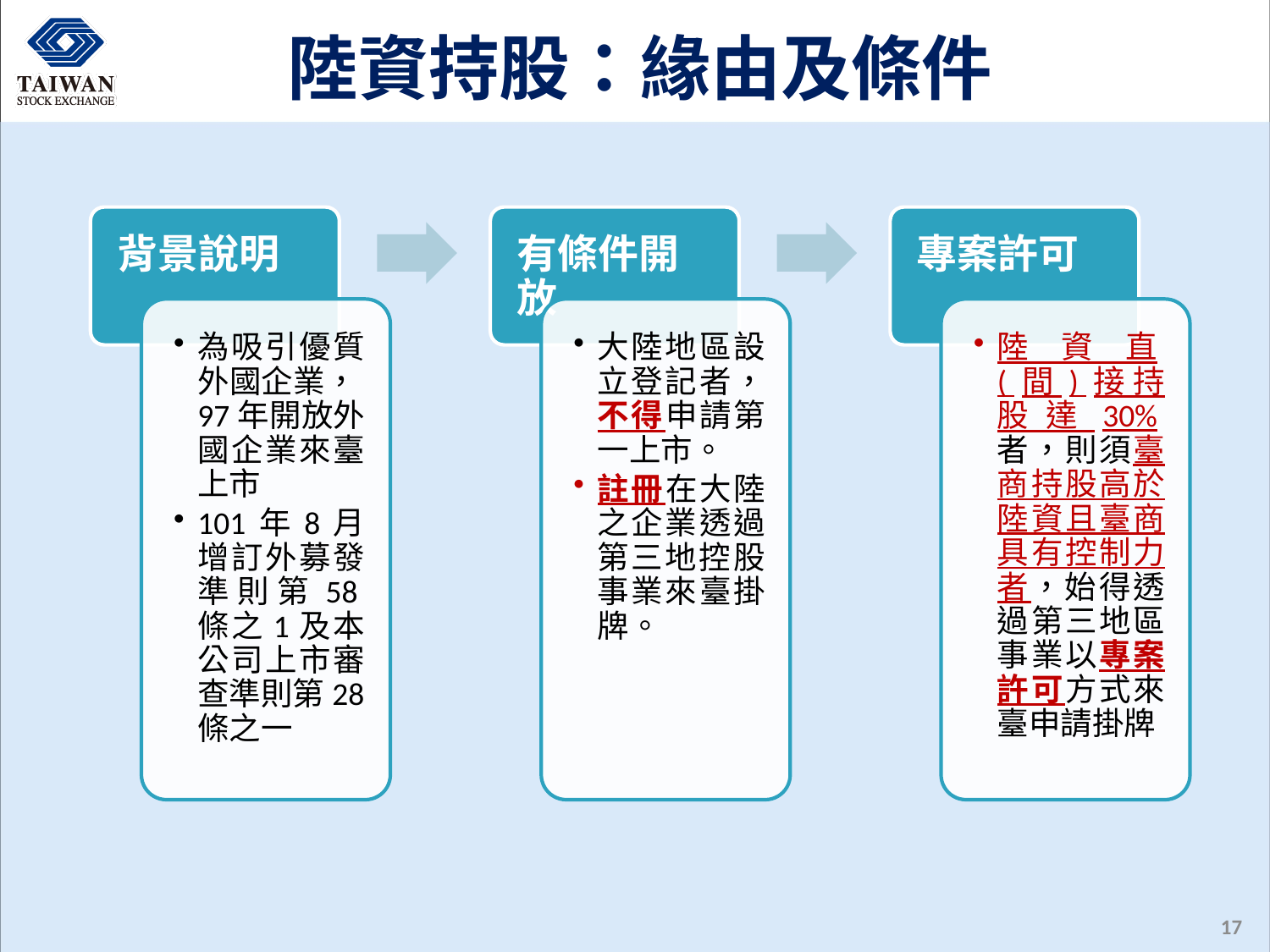

陸資持股：緣由及條件
#
背景說明
為吸引優質外國企業，97年開放外國企業來臺上市
101年8月增訂外募發準則第58條之1及本公司上市審查準則第28條之一

有條件開放
大陸地區設立登記者，不得申請第一上市。
註冊在大陸之企業透過第三地控股事業來臺掛牌。

專案許可
陸資直(間)接持股達30%者，則須臺商持股高於陸資且臺商具有控制力者，始得透過第三地區事業以專案許可方式來臺申請掛牌
17